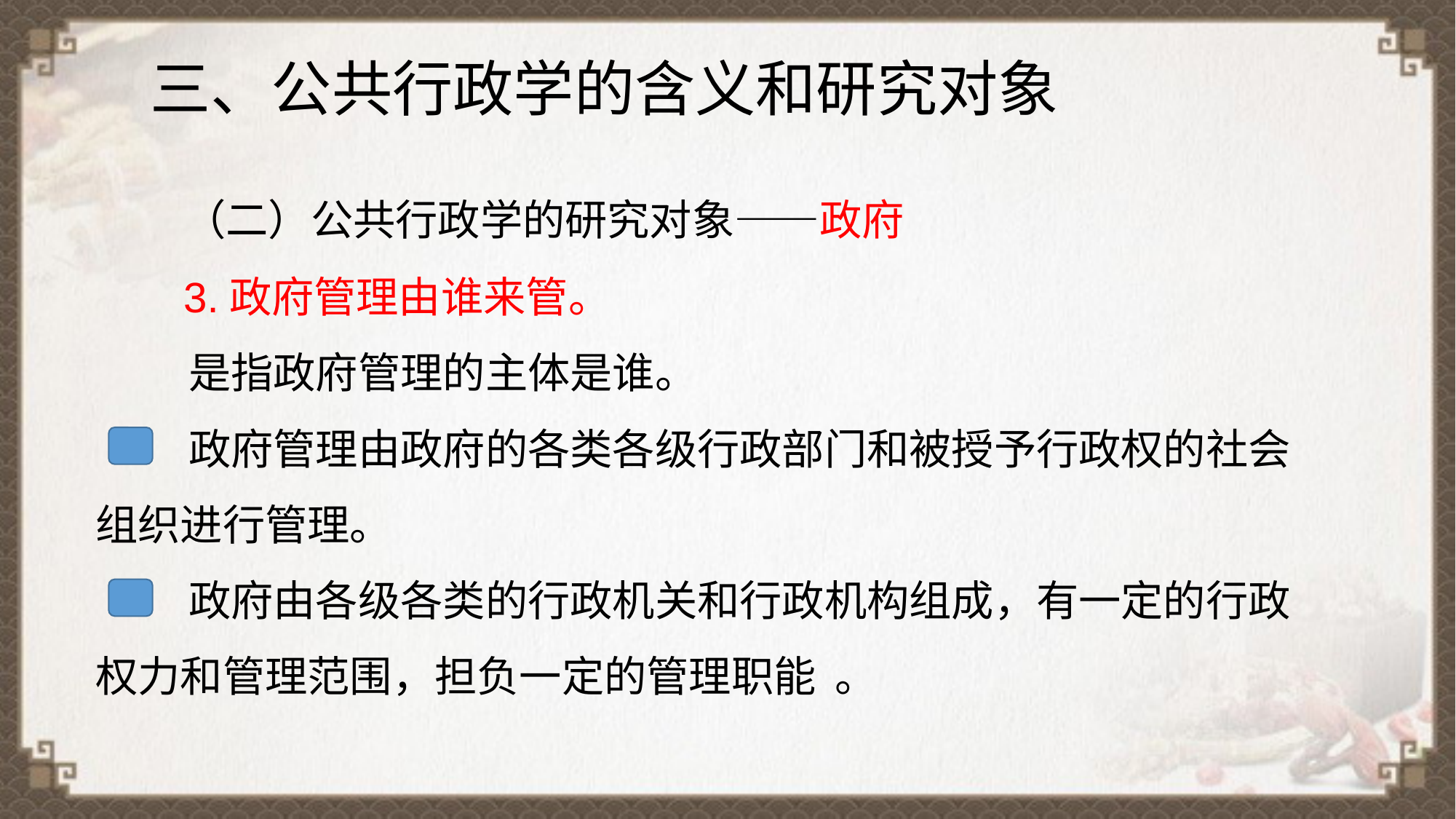

三、公共行政学的含义和研究对象

  （二）公共行政学的研究对象——政府
   3.政府管理由谁来管。
   是指政府管理的主体是谁。
   政府管理由政府的各类各级行政部门和被授予行政权的社会组织进行管理。
   政府由各级各类的行政机关和行政机构组成，有一定的行政权力和管理范围，担负一定的管理职能  。